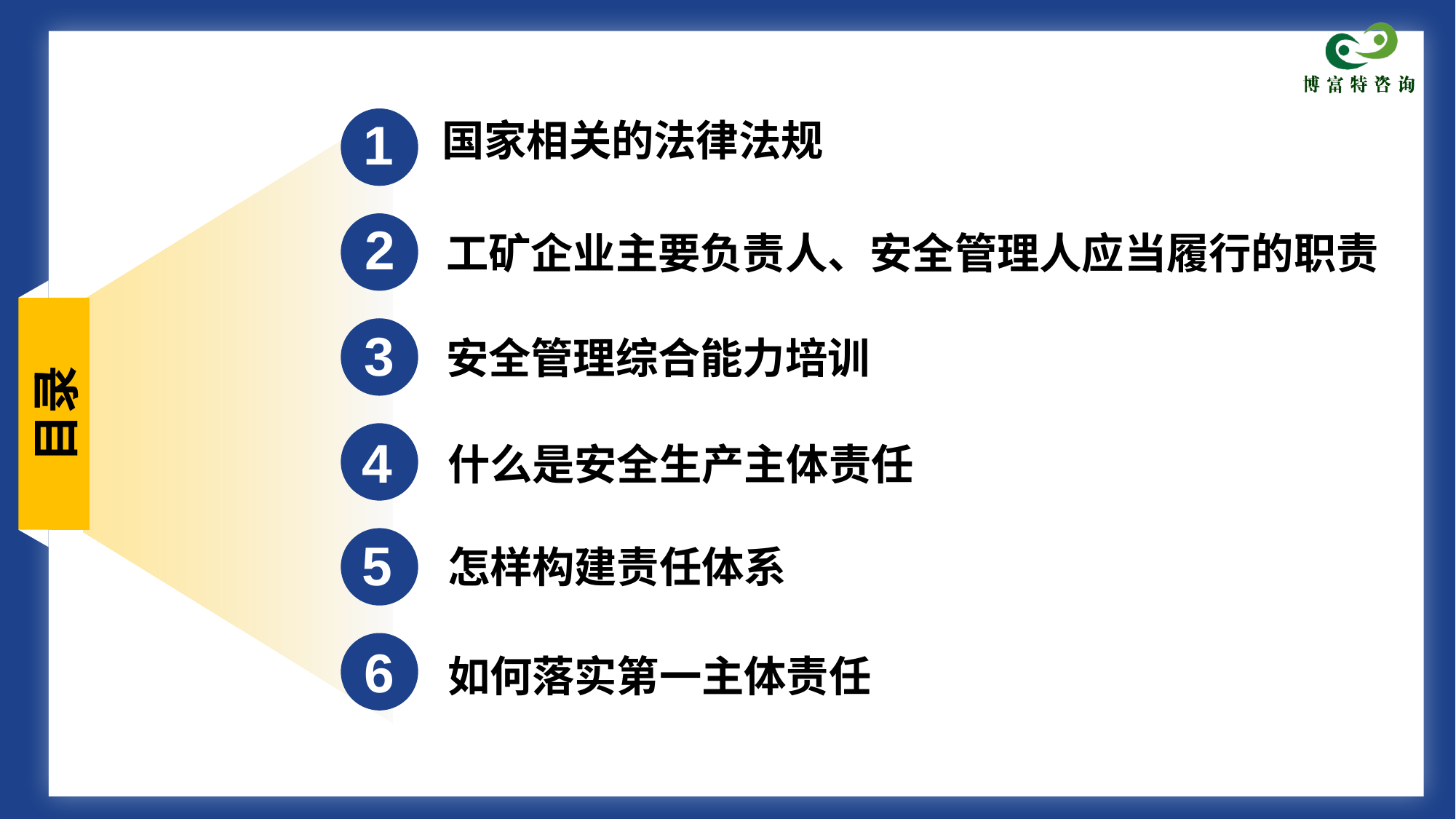

1

国家相关的法律法规
2

工矿企业主要负责人、安全管理人应当履行的职责

3

安全管理综合能力培训
目录

4
什么是安全生产主体责任
5

怎样构建责任体系

6
如何落实第一主体责任